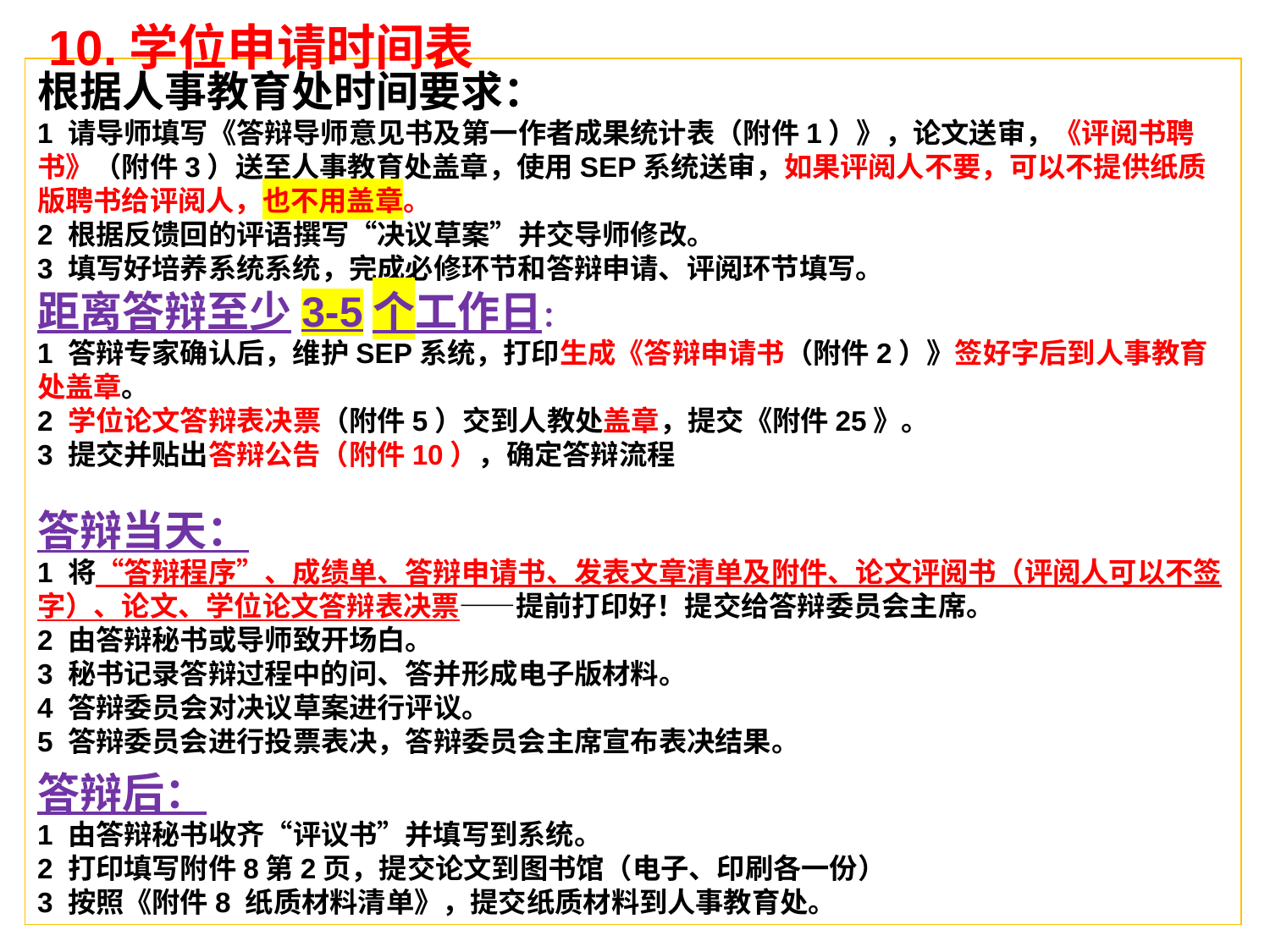

10.学位申请时间表
根据人事教育处时间要求：
1 请导师填写《答辩导师意见书及第一作者成果统计表（附件1）》，论文送审，《评阅书聘书》（附件3）送至人事教育处盖章，使用SEP系统送审，如果评阅人不要，可以不提供纸质版聘书给评阅人，也不用盖章。
2 根据反馈回的评语撰写“决议草案”并交导师修改。
3 填写好培养系统系统，完成必修环节和答辩申请、评阅环节填写。
距离答辩至少3-5个工作日：
1 答辩专家确认后，维护SEP系统，打印生成《答辩申请书（附件2）》签好字后到人事教育处盖章。
2 学位论文答辩表决票（附件5）交到人教处盖章，提交《附件25》。
3 提交并贴出答辩公告（附件10），确定答辩流程

答辩当天：
1 将“答辩程序”、成绩单、答辩申请书、发表文章清单及附件、论文评阅书（评阅人可以不签字）、论文、学位论文答辩表决票——提前打印好！提交给答辩委员会主席。
2 由答辩秘书或导师致开场白。
3 秘书记录答辩过程中的问、答并形成电子版材料。
4 答辩委员会对决议草案进行评议。
5 答辩委员会进行投票表决，答辩委员会主席宣布表决结果。
答辩后：
1 由答辩秘书收齐“评议书”并填写到系统。
2 打印填写附件8第2页，提交论文到图书馆（电子、印刷各一份）
3 按照《附件8 纸质材料清单》，提交纸质材料到人事教育处。